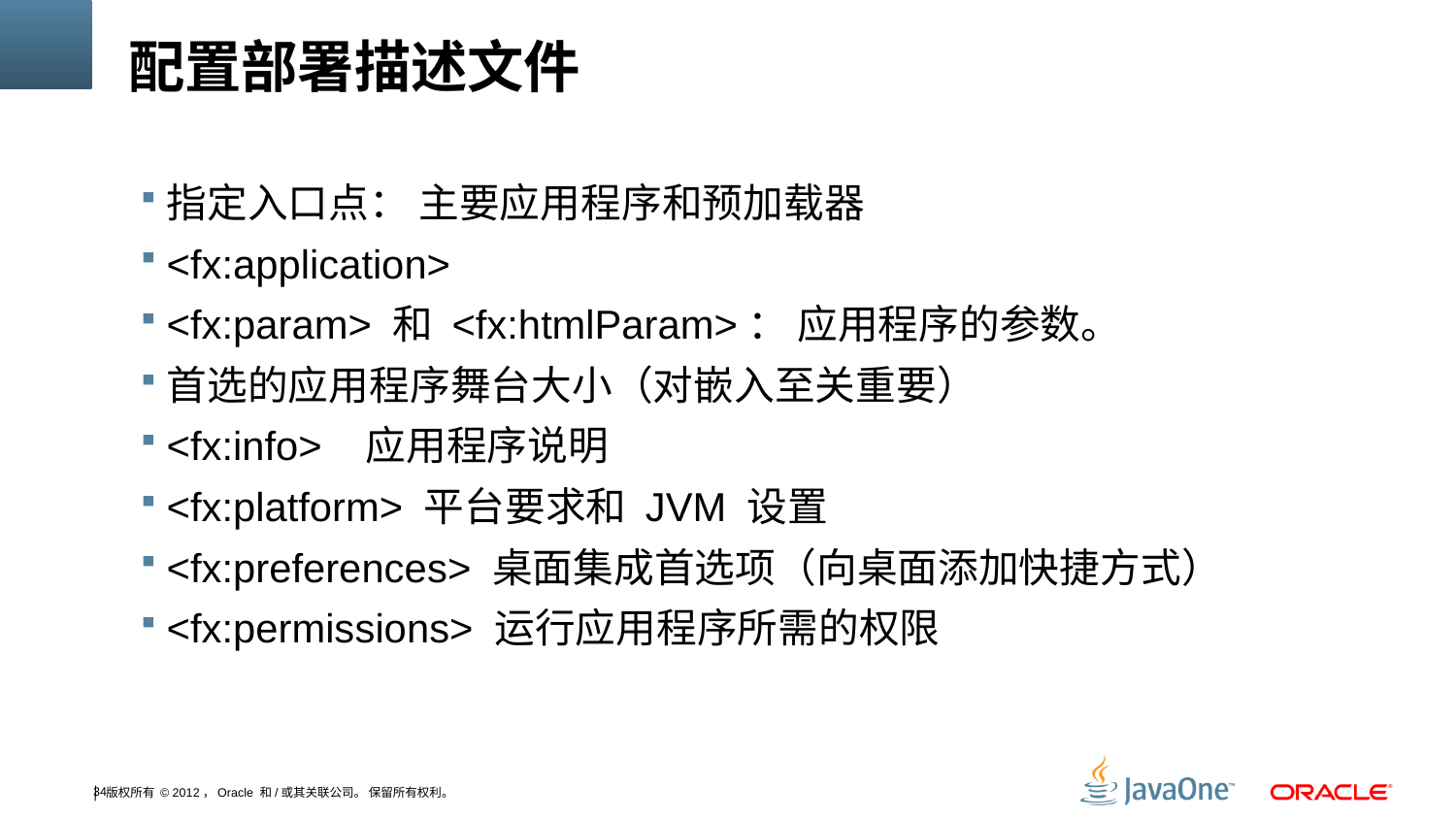

# 配置部署描述文件

指定入口点： 主要应用程序和预加载器
<fx:application>
<fx:param> 和 <fx:htmlParam>： 应用程序的参数。
首选的应用程序舞台大小（对嵌入至关重要）
<fx:info>   应用程序说明
<fx:platform> 平台要求和 JVM 设置
<fx:preferences> 桌面集成首选项（向桌面添加快捷方式）
<fx:permissions> 运行应用程序所需的权限